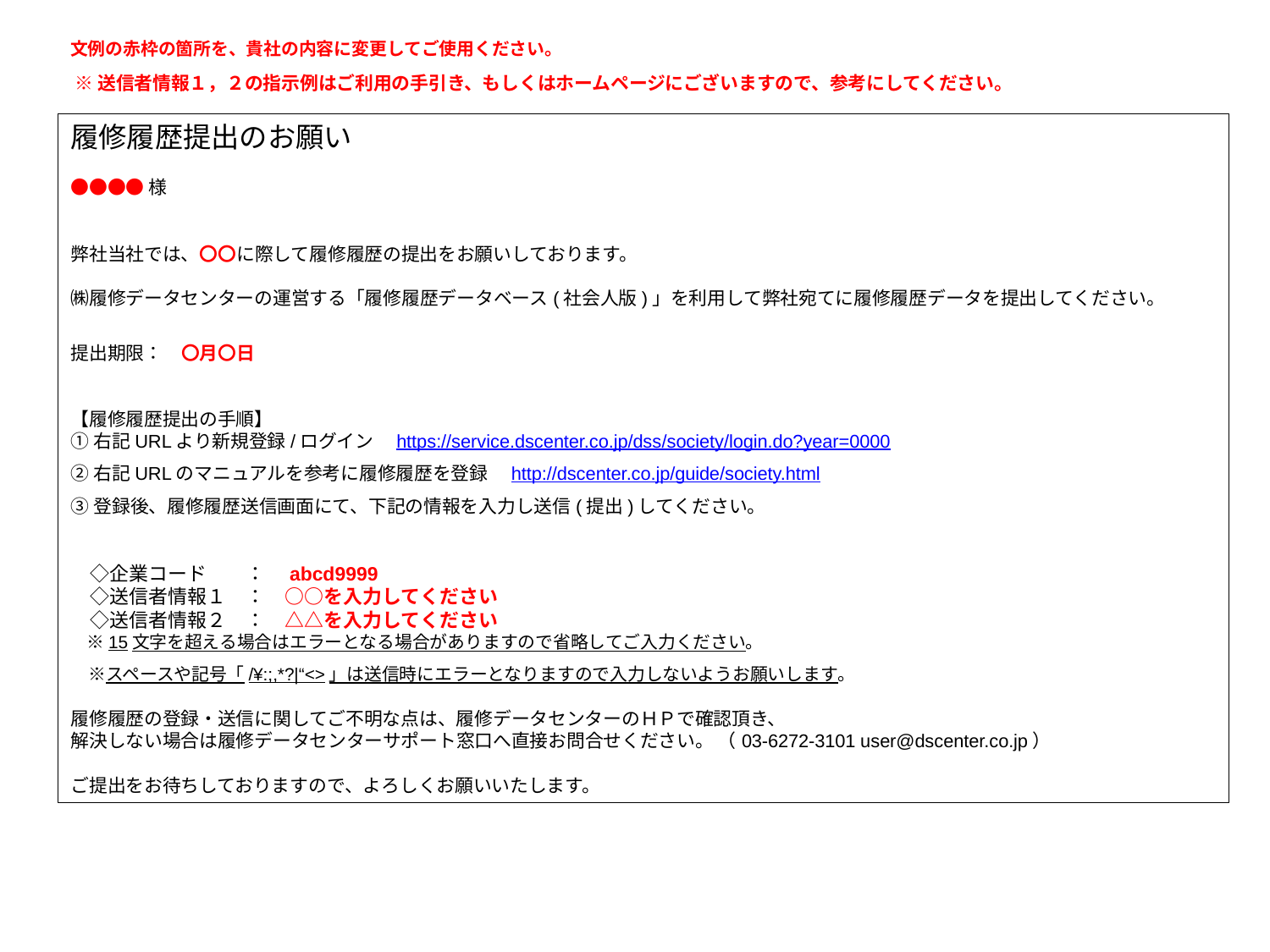

文例の赤枠の箇所を、貴社の内容に変更してご使用ください。
※送信者情報１，２の指示例はご利用の手引き、もしくはホームページにございますので、参考にしてください。
履修履歴提出のお願い

●●●●様

弊社当社では、〇〇に際して履修履歴の提出をお願いしております。

㈱履修データセンターの運営する「履修履歴データベース(社会人版)」を利用して弊社宛てに履修履歴データを提出してください。

提出期限：　〇月〇日

【履修履歴提出の手順】
①右記URLより新規登録/ログイン　https://service.dscenter.co.jp/dss/society/login.do?year=0000
②右記URLのマニュアルを参考に履修履歴を登録　http://dscenter.co.jp/guide/society.html
③登録後、履修履歴送信画面にて、下記の情報を入力し送信(提出)してください。

　◇企業コード　　：　abcd9999
　◇送信者情報１　：　○○を入力してください
　◇送信者情報２　：　△△を入力してください
　※15文字を超える場合はエラーとなる場合がありますので省略してご入力ください。
　※スペースや記号「/¥:;,*?|“<>」は送信時にエラーとなりますので入力しないようお願いします。
履修履歴の登録・送信に関してご不明な点は、履修データセンターのＨＰで確認頂き、
解決しない場合は履修データセンターサポート窓口へ直接お問合せください。 （03-6272-3101 user@dscenter.co.jp）

ご提出をお待ちしておりますので、よろしくお願いいたします。